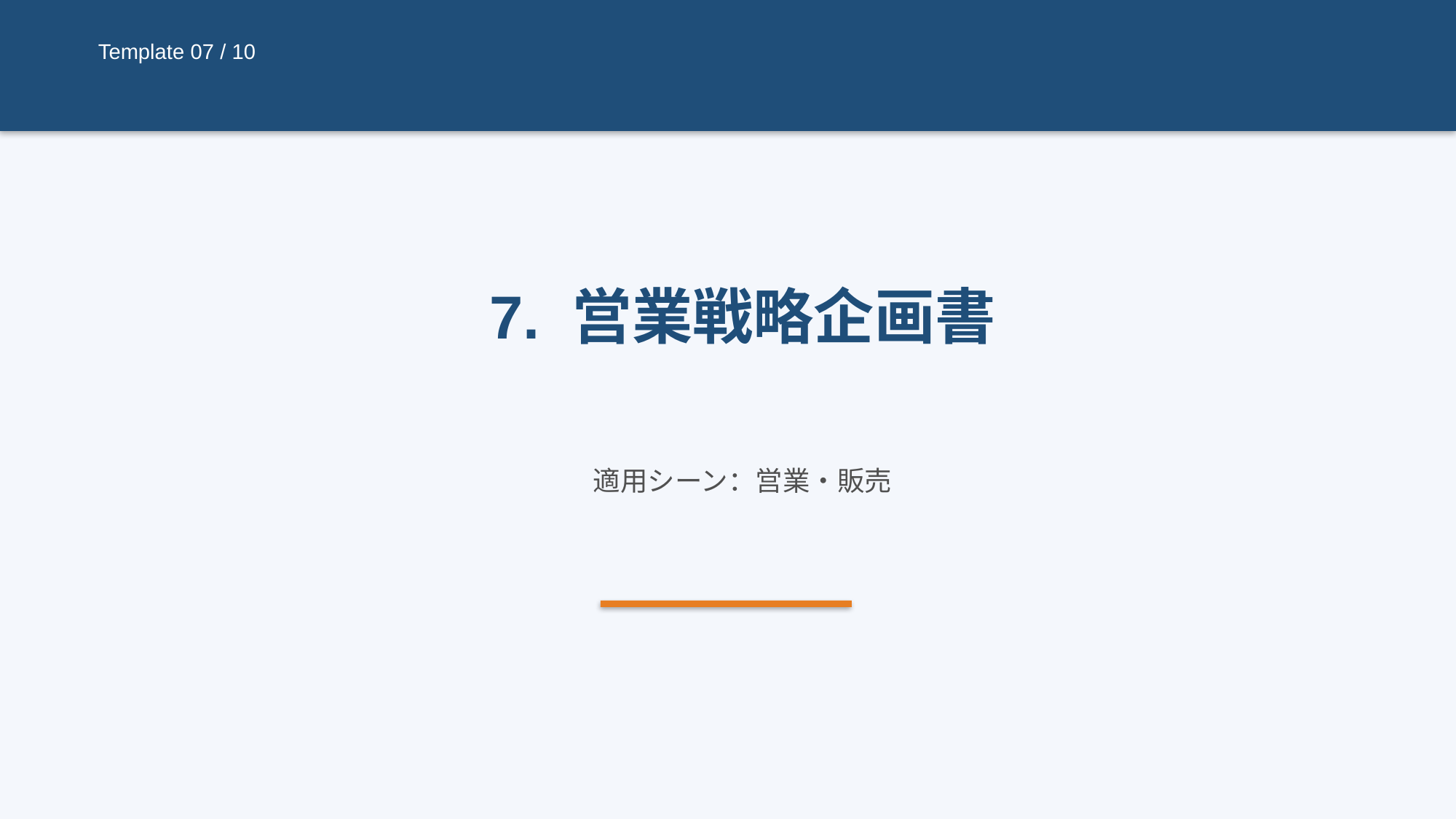

Template 07 / 10
7. 営業戦略企画書
適用シーン：営業・販売